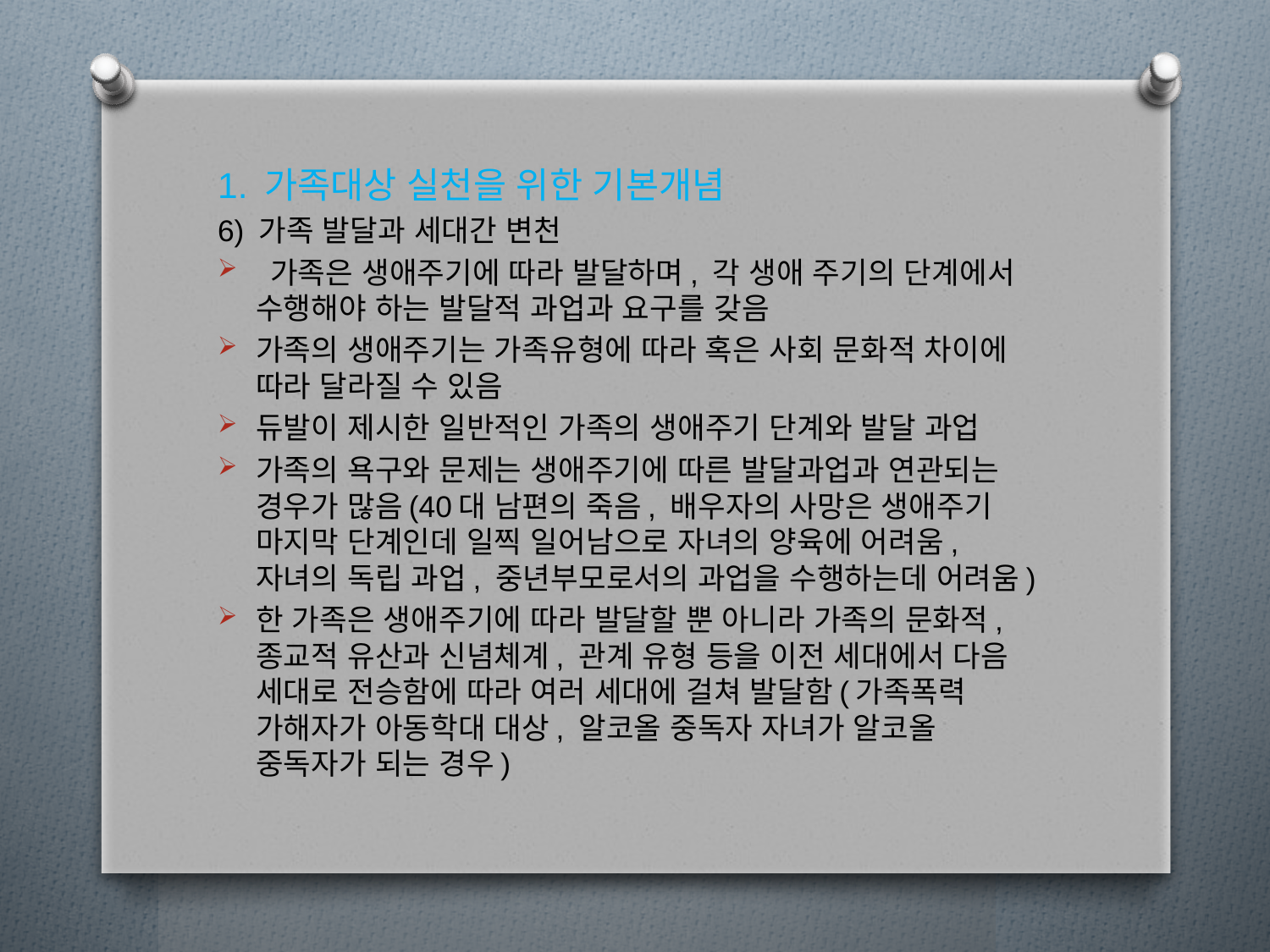

1. 가족대상 실천을 위한 기본개념
6) 가족 발달과 세대간 변천
 가족은 생애주기에 따라 발달하며, 각 생애 주기의 단계에서 수행해야 하는 발달적 과업과 요구를 갖음
가족의 생애주기는 가족유형에 따라 혹은 사회 문화적 차이에 따라 달라질 수 있음
듀발이 제시한 일반적인 가족의 생애주기 단계와 발달 과업
가족의 욕구와 문제는 생애주기에 따른 발달과업과 연관되는 경우가 많음(40대 남편의 죽음, 배우자의 사망은 생애주기 마지막 단계인데 일찍 일어남으로 자녀의 양육에 어려움, 자녀의 독립 과업, 중년부모로서의 과업을 수행하는데 어려움)
한 가족은 생애주기에 따라 발달할 뿐 아니라 가족의 문화적, 종교적 유산과 신념체계, 관계 유형 등을 이전 세대에서 다음 세대로 전승함에 따라 여러 세대에 걸쳐 발달함(가족폭력 가해자가 아동학대 대상, 알코올 중독자 자녀가 알코올 중독자가 되는 경우)